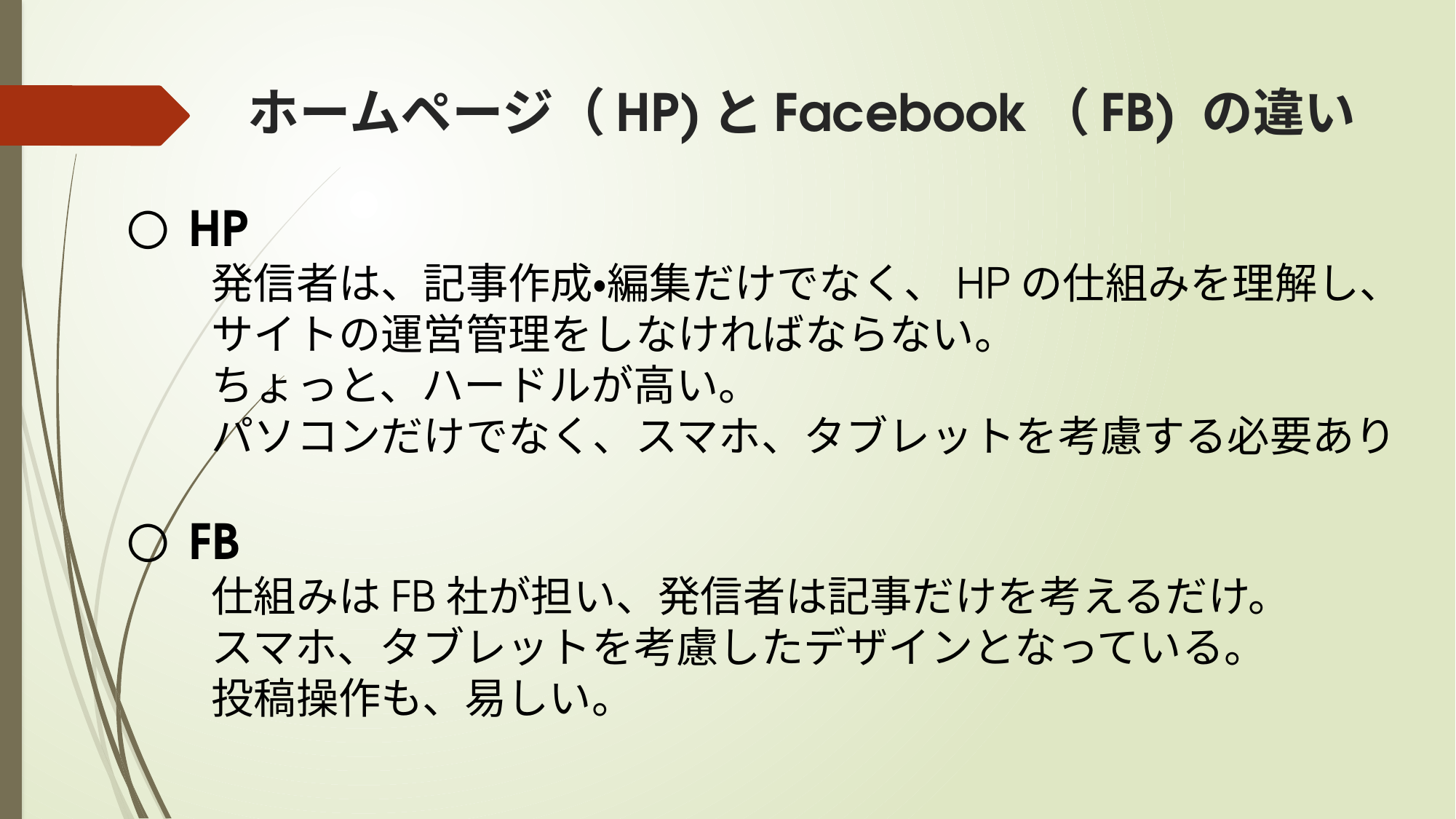

# ホームページ（HP)とFacebook（FB) の違い
〇 HP
　　発信者は、記事作成・編集だけでなく、HPの仕組みを理解し、
　　サイトの運営管理をしなければならない。
　　ちょっと、ハードルが高い。
　　パソコンだけでなく、スマホ、タブレットを考慮する必要あり

〇 FB
　　仕組みはFB社が担い、発信者は記事だけを考えるだけ。
　　スマホ、タブレットを考慮したデザインとなっている。
　　投稿操作も、易しい。